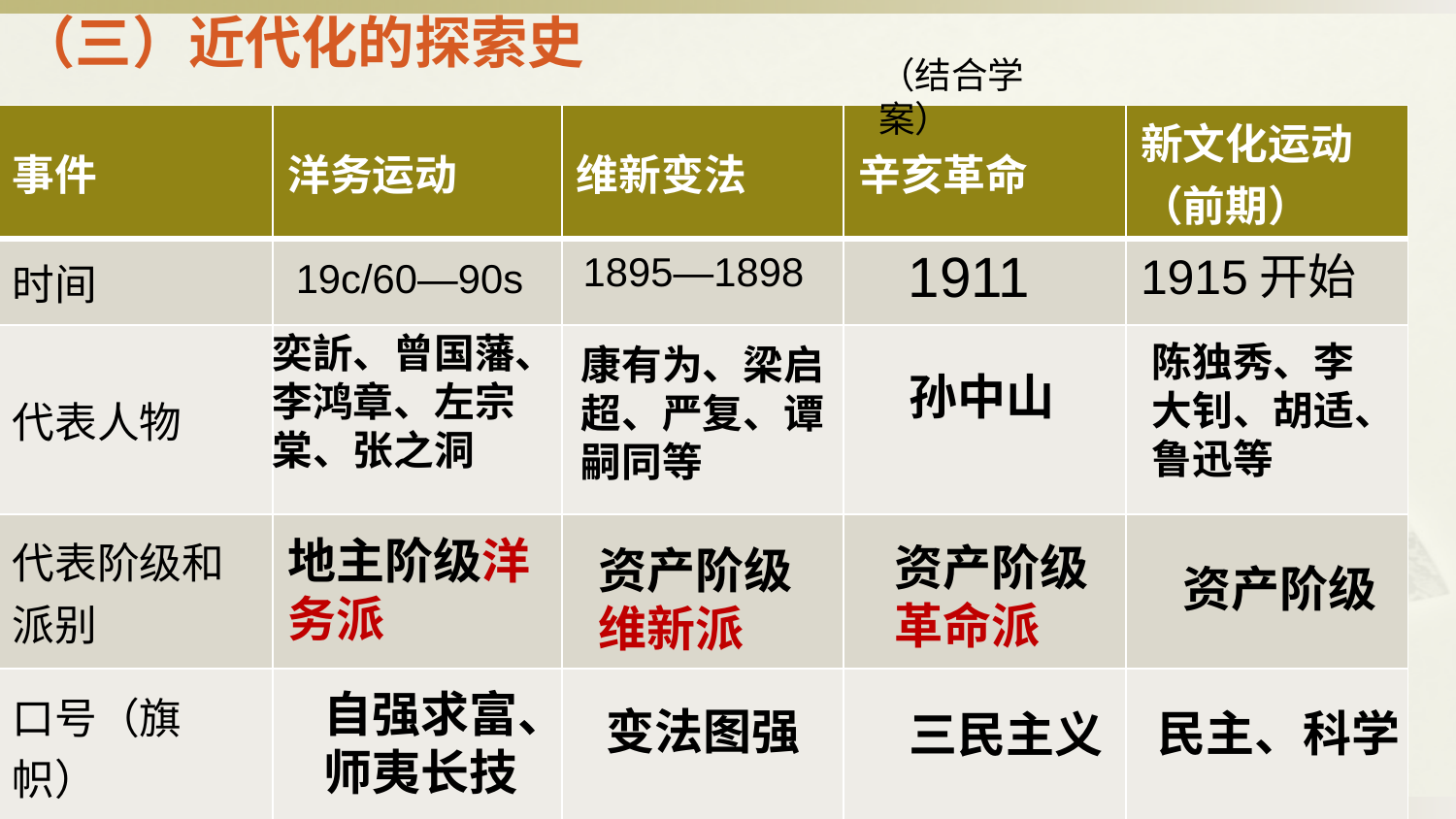

（三）近代化的探索史
（结合学案）
| 事件 | 洋务运动 | 维新变法 | 辛亥革命 | 新文化运动（前期） |
| --- | --- | --- | --- | --- |
| 时间 |  |  |  |  |
| 代表人物 |  |  |  |  |
| 代表阶级和派别 |  |  |  |  |
| 口号（旗帜） |  |  |  |  |
1911
1895—1898
1915开始
19c/60—90s
奕訢、曾国藩、李鸿章、左宗棠、张之洞
陈独秀、李大钊、胡适、鲁迅等
康有为、梁启超、严复、谭嗣同等
孙中山
地主阶级洋务派
资产阶级革命派
资产阶级维新派
资产阶级
自强求富、师夷长技
变法图强
民主、科学
三民主义